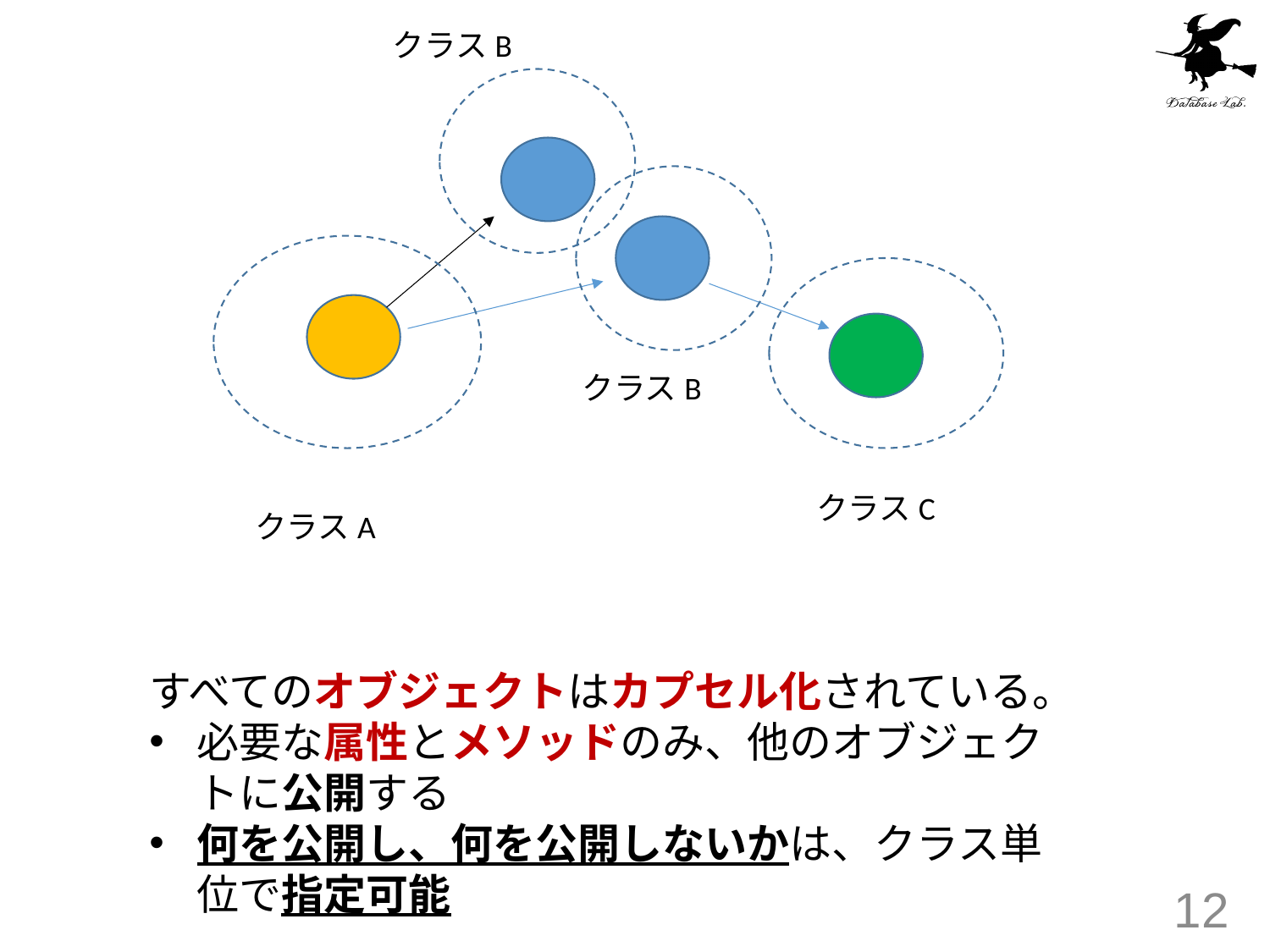

クラスB

クラスB
クラスC
クラスA
すべてのオブジェクトはカプセル化されている。
必要な属性とメソッドのみ、他のオブジェクトに公開する
何を公開し、何を公開しないかは、クラス単位で指定可能
12